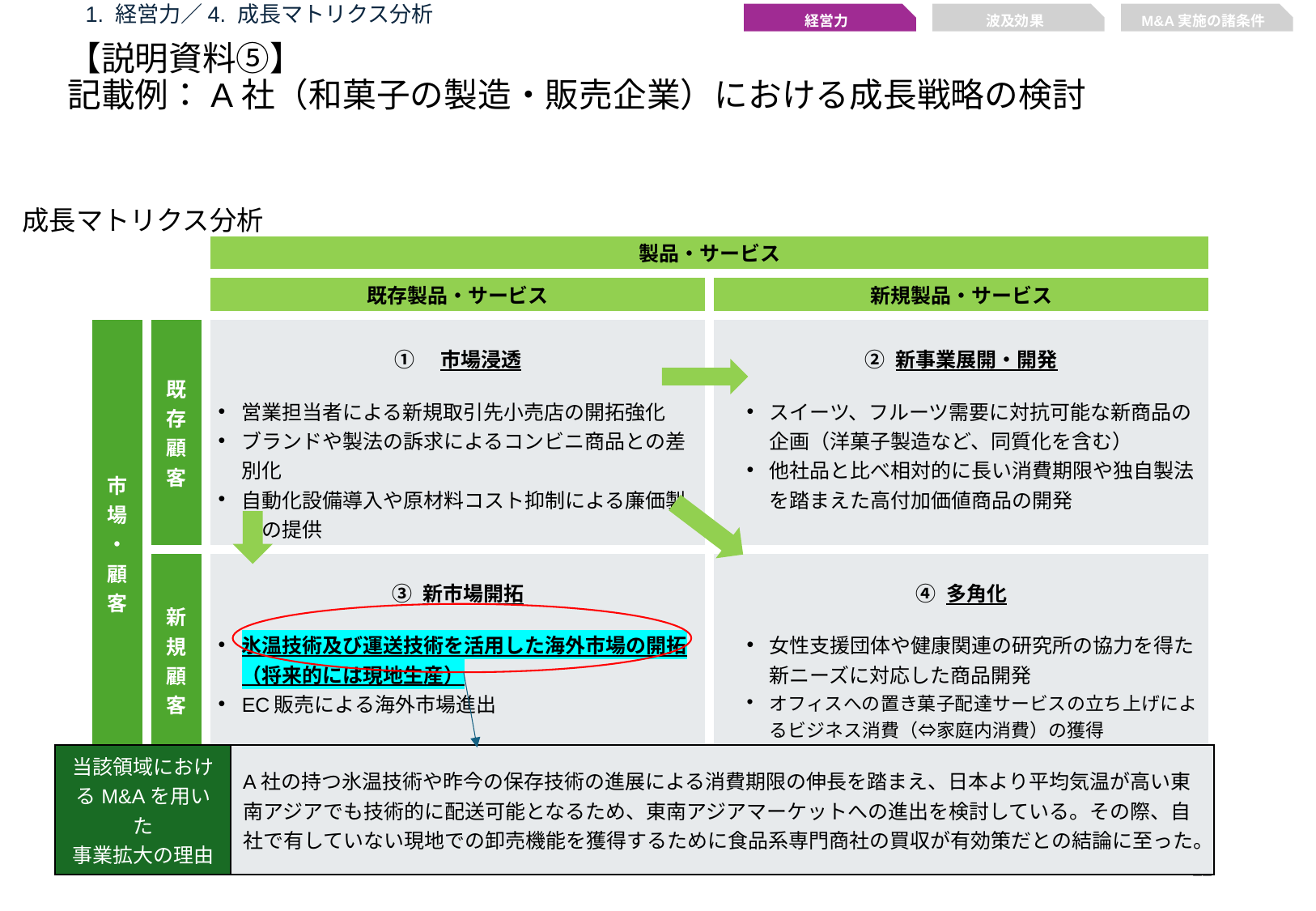

1. 経営力／4. 成長マトリクス分析
経営力
波及効果
M&A実施の諸条件
【説明資料⑤】
記載例：A社（和菓子の製造・販売企業）における成長戦略の検討
成長マトリクス分析
|  |  | 製品・サービス |  |
| --- | --- | --- | --- |
|  |  | 既存製品・サービス | 新規製品・サービス |
| 市場・顧客 | 既存顧客 | ①　市場浸透 営業担当者による新規取引先小売店の開拓強化 ブランドや製法の訴求によるコンビニ商品との差別化 自動化設備導入や原材料コスト抑制による廉価製品の提供 | ② 新事業展開・開発 スイーツ、フルーツ需要に対抗可能な新商品の企画（洋菓子製造など、同質化を含む） 他社品と比べ相対的に長い消費期限や独自製法を踏まえた高付加価値商品の開発 |
|  | 新規顧客 | ③ 新市場開拓 氷温技術及び運送技術を活用した海外市場の開拓（将来的には現地生産） EC販売による海外市場進出 | ④ 多角化 女性支援団体や健康関連の研究所の協力を得た新ニーズに対応した商品開発 オフィスへの置き菓子配達サービスの立ち上げによるビジネス消費（⇔家庭内消費）の獲得 |

| 当該領域におけるM&Aを用いた 事業拡大の理由 | A社の持つ氷温技術や昨今の保存技術の進展による消費期限の伸長を踏まえ、日本より平均気温が高い東南アジアでも技術的に配送可能となるため、東南アジアマーケットへの進出を検討している。その際、自社で有していない現地での卸売機能を獲得するために食品系専門商社の買収が有効策だとの結論に至った。 |
| --- | --- |
11